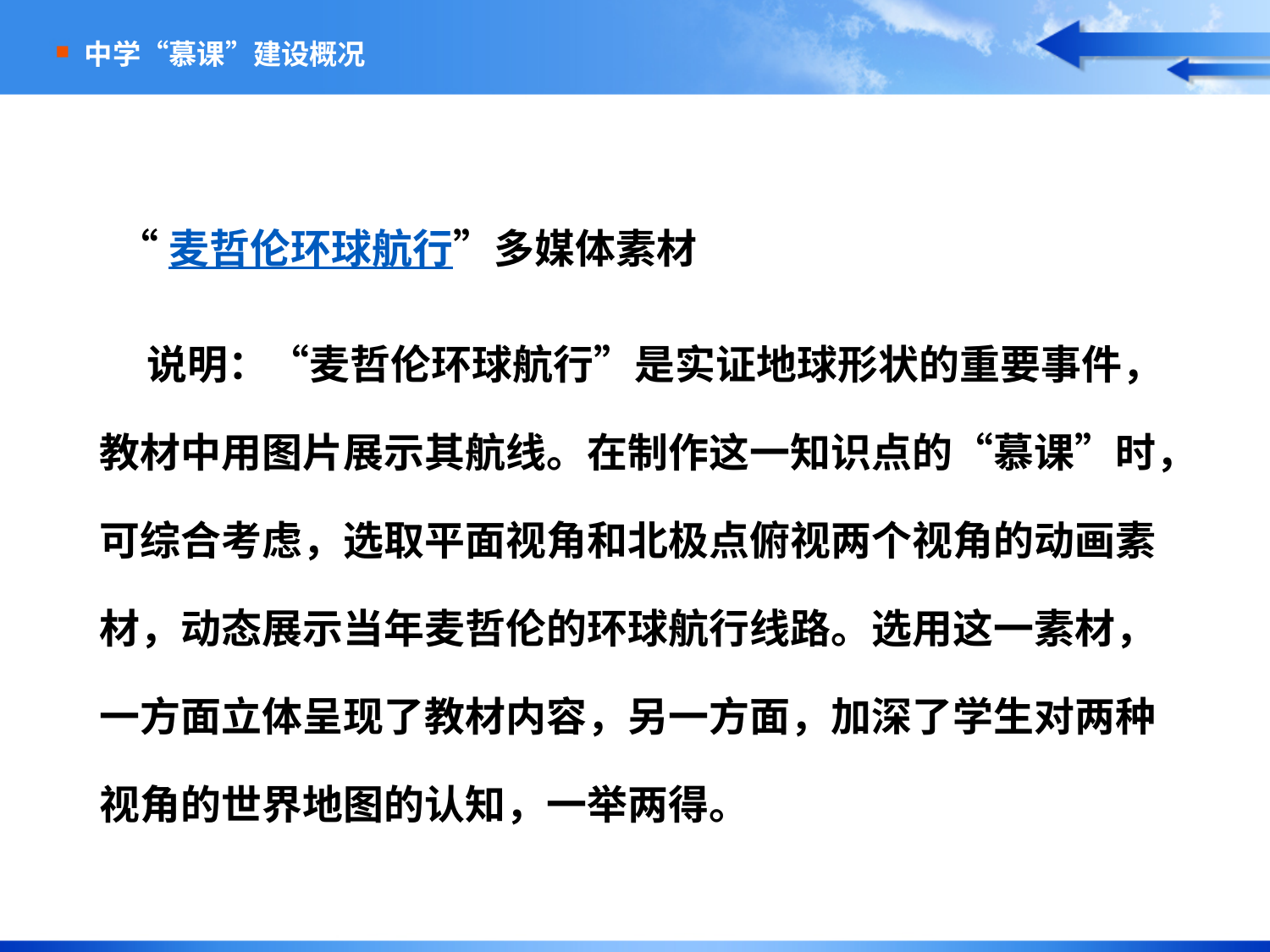

中学“慕课”建设概况
  “麦哲伦环球航行”多媒体素材
    说明：“麦哲伦环球航行”是实证地球形状的重要事件，教材中用图片展示其航线。在制作这一知识点的“慕课”时，可综合考虑，选取平面视角和北极点俯视两个视角的动画素材，动态展示当年麦哲伦的环球航行线路。选用这一素材，一方面立体呈现了教材内容，另一方面，加深了学生对两种视角的世界地图的认知，一举两得。